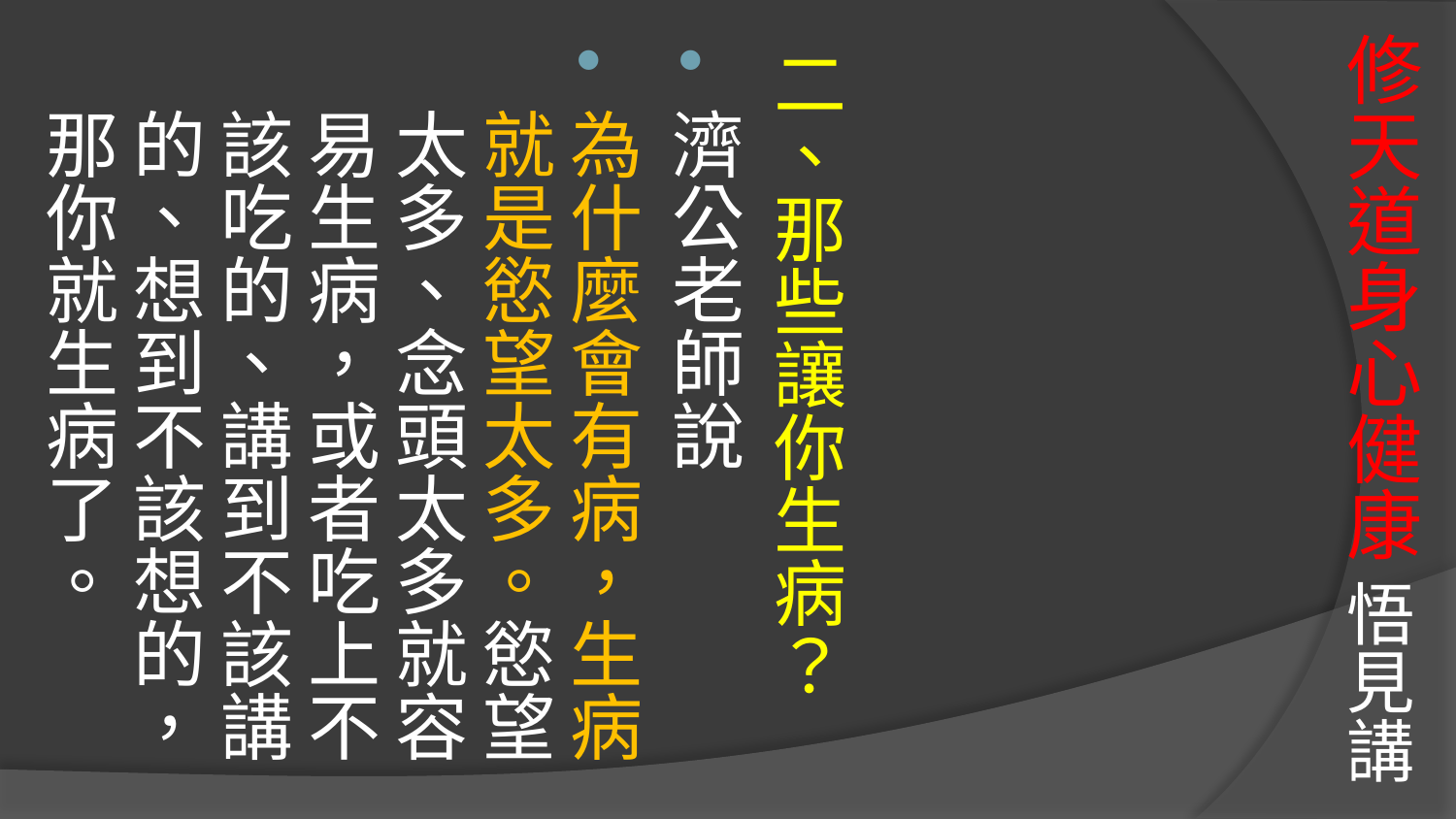

# 修天道身心健康 悟見講
二、那些讓你生病？
濟公老師說
為什麼會有病，生病就是慾望太多。慾望太多、念頭太多就容易生病，或者吃上不該吃的、講到不該講的、想到不該想的，那你就生病了。